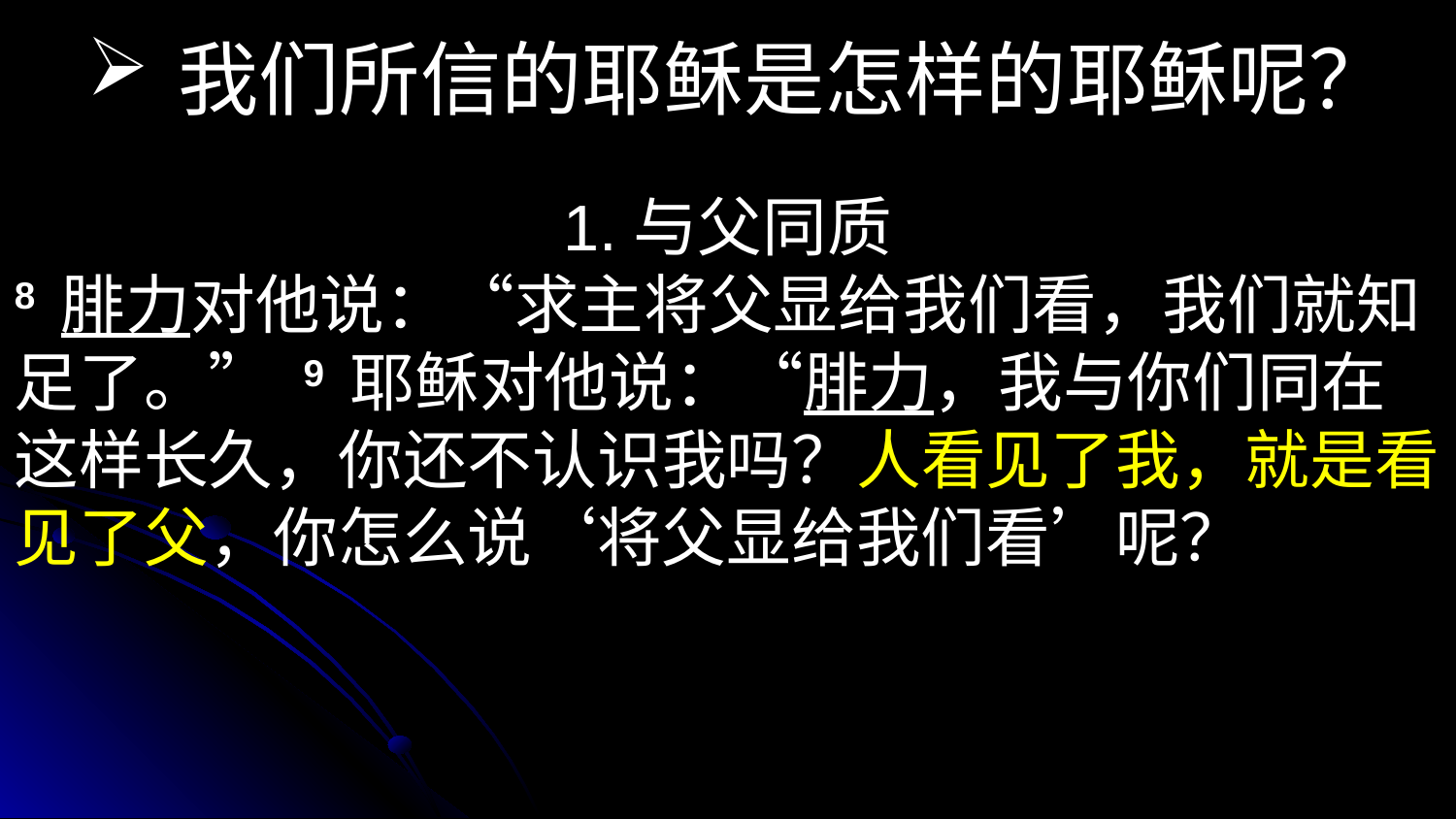

我们所信的耶稣是怎样的耶稣呢？
1.与父同质
8 腓力对他说：“求主将父显给我们看，我们就知足了。” 9 耶稣对他说：“腓力，我与你们同在这样长久，你还不认识我吗？人看见了我，就是看见了父，你怎么说‘将父显给我们看’呢？